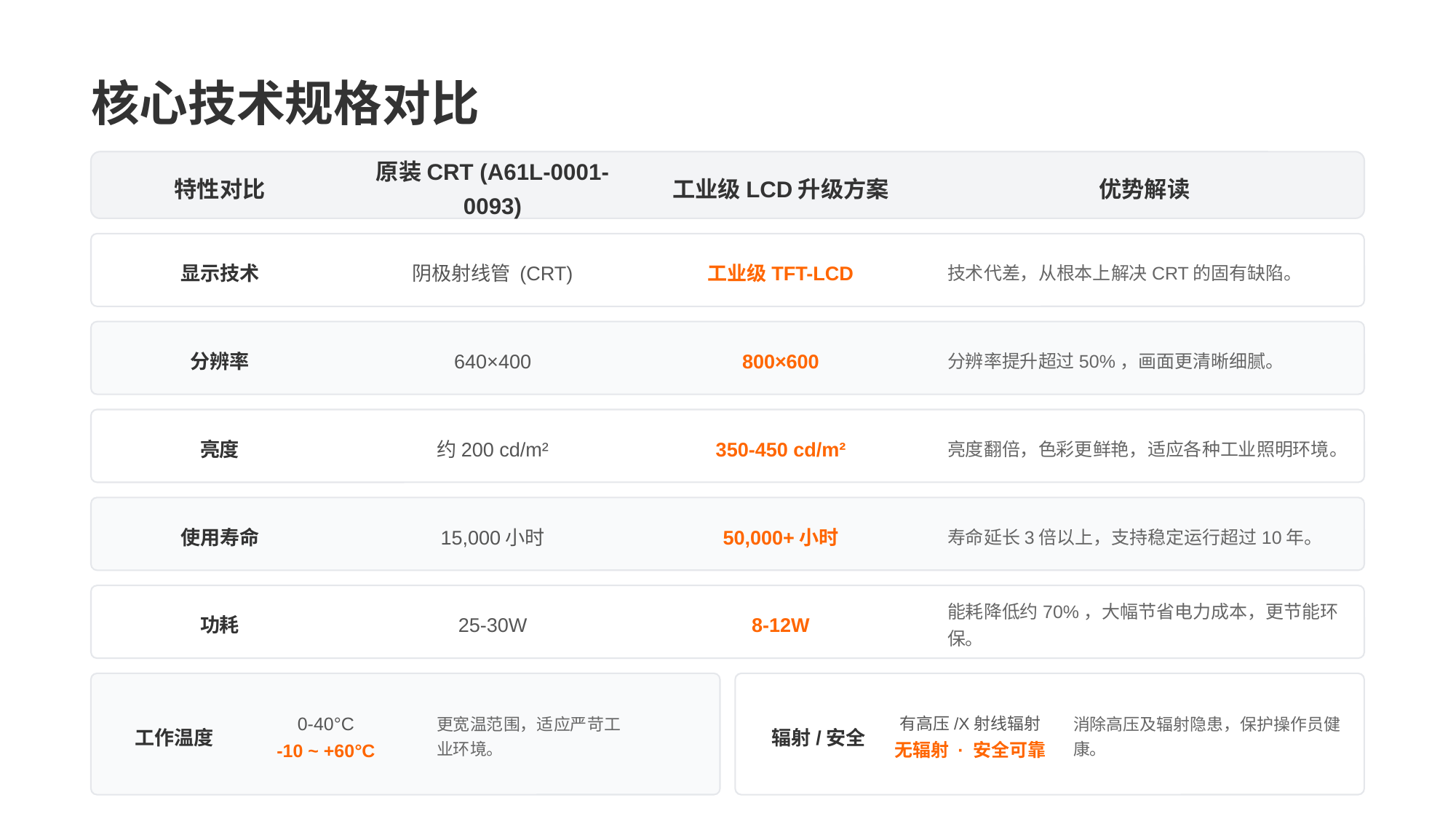

核心技术规格对比

特性对比
原装CRT (A61L-0001-0093)
工业级LCD升级方案
优势解读

显示技术
阴极射线管 (CRT)
工业级TFT-LCD
技术代差，从根本上解决CRT的固有缺陷。

分辨率
640×400
800×600
分辨率提升超过50%，画面更清晰细腻。

亮度
约200 cd/m²
350-450 cd/m²
亮度翻倍，色彩更鲜艳，适应各种工业照明环境。

使用寿命
15,000小时
50,000+小时
寿命延长3倍以上，支持稳定运行超过10年。

功耗
25-30W
8-12W
能耗降低约70%，大幅节省电力成本，更节能环保。

工作温度
0-40°C
-10 ~ +60°C
更宽温范围，适应严苛工业环境。
辐射/安全
有高压/X射线辐射
无辐射 · 安全可靠
消除高压及辐射隐患，保护操作员健康。